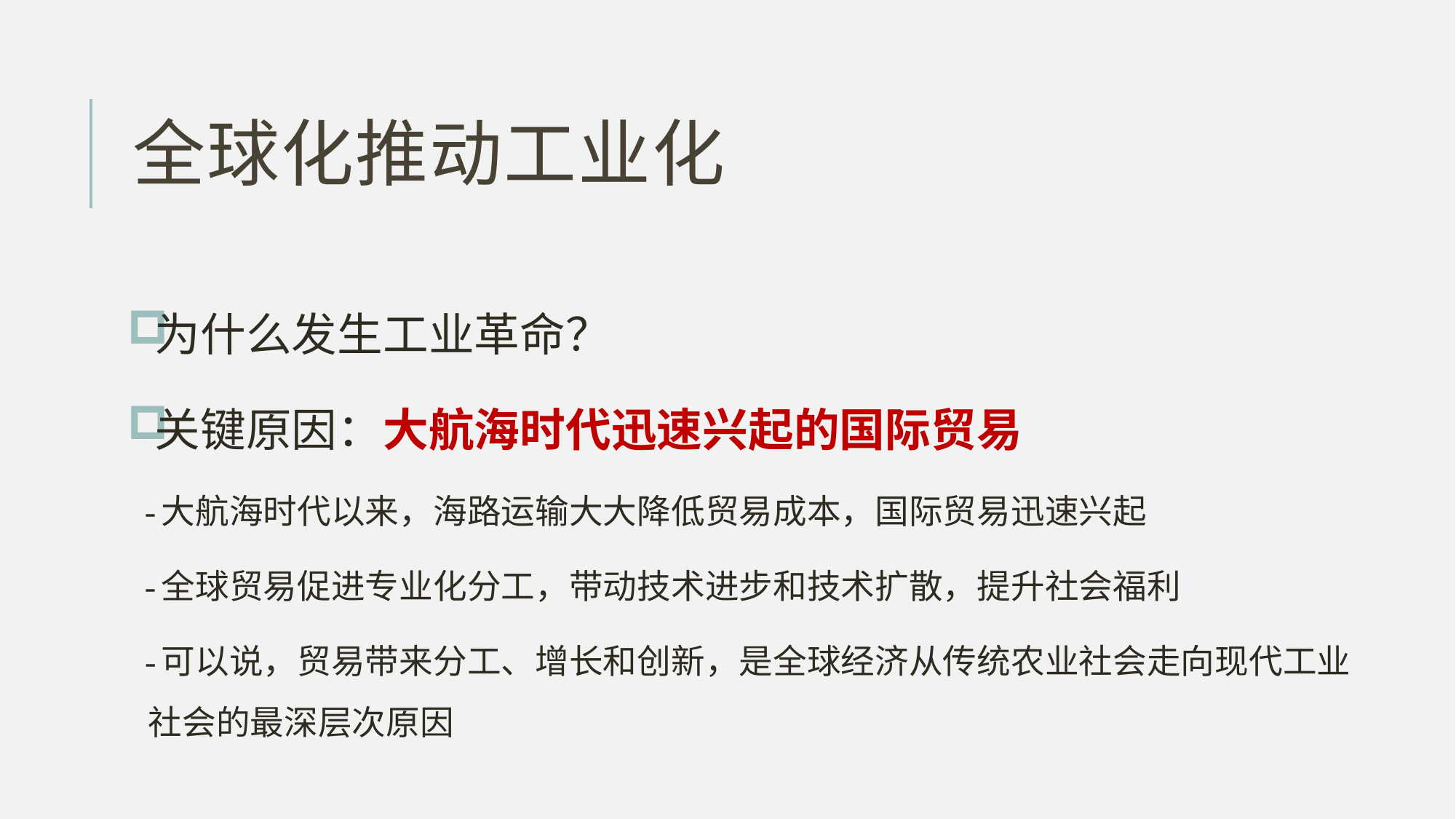

# 全球化推动工业化
为什么发生工业革命？
关键原因：大航海时代迅速兴起的国际贸易
  -大航海时代以来，海路运输大大降低贸易成本，国际贸易迅速兴起
  -全球贸易促进专业化分工，带动技术进步和技术扩散，提升社会福利
  -可以说，贸易带来分工、增长和创新，是全球经济从传统农业社会走向现代工业社会的最深层次原因